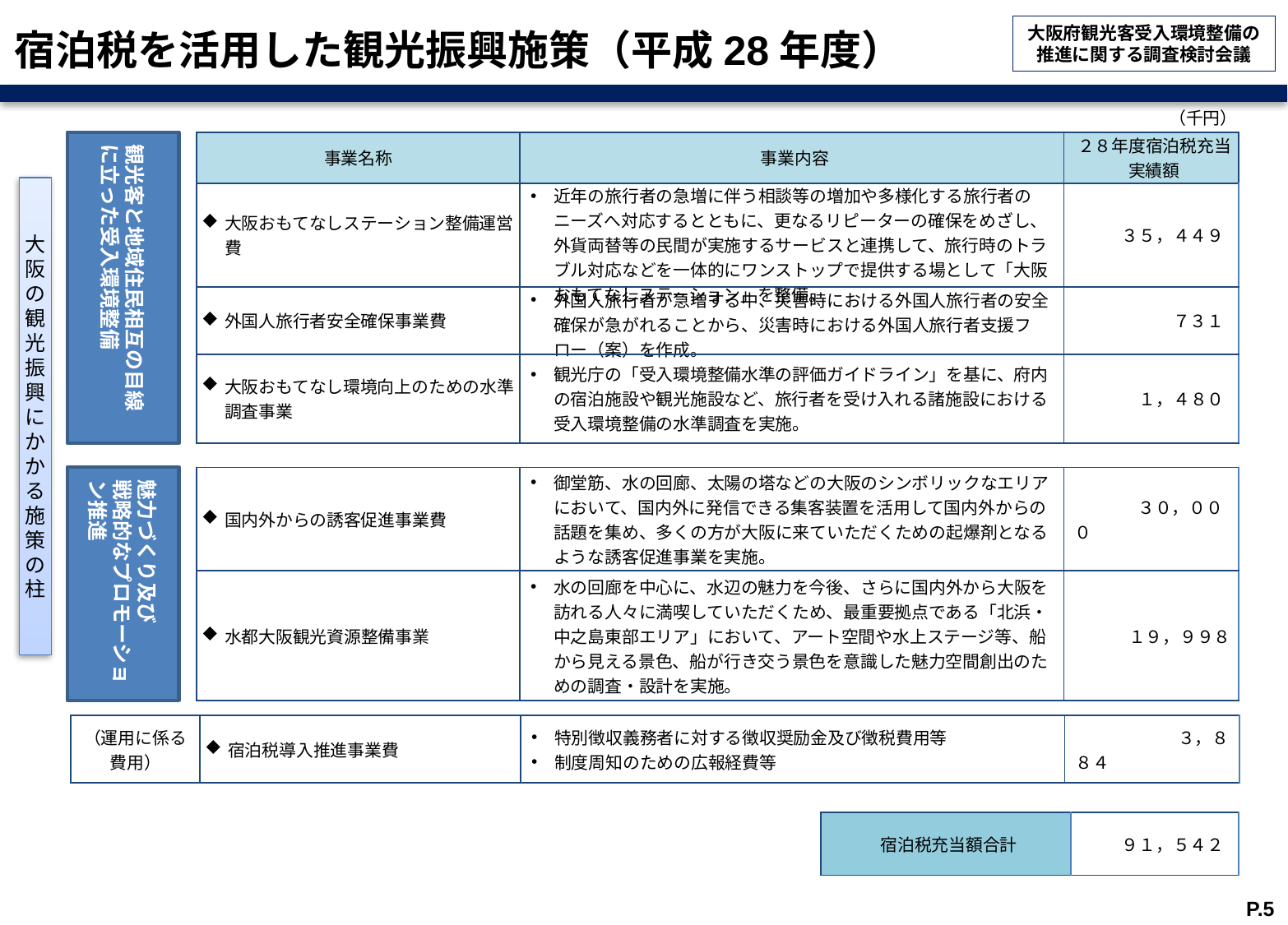

# 宿泊税を活用した観光振興施策（平成28年度）
（千円）

大阪の観光振興にかかる施策の柱

観光客と地域住民相互の目線に立った受入環境整備
| 事業名称 | 事業内容 | ２８年度宿泊税充当実績額 |
| --- | --- | --- |
| 大阪おもてなしステーション整備運営費 | 近年の旅行者の急増に伴う相談等の増加や多様化する旅行者のニーズへ対応するとともに、更なるリピーターの確保をめざし、外貨両替等の民間が実施するサービスと連携して、旅行時のトラブル対応などを一体的にワンストップで提供する場として「大阪おもてなしステーション」を整備。 | ３５，４４９ |
| 外国人旅行者安全確保事業費 | 外国人旅行者が急増する中、災害時における外国人旅行者の安全確保が急がれることから、災害時における外国人旅行者支援フロー（案）を作成。 | ７３１ |
| 大阪おもてなし環境向上のための水準調査事業 | 観光庁の「受入環境整備水準の評価ガイドライン」を基に、府内の宿泊施設や観光施設など、旅行者を受け入れる諸施設における受入環境整備の水準調査を実施。 | １，４８０ |
魅力づくり及び
戦略的なプロモーション推進
| 国内外からの誘客促進事業費 | 御堂筋、水の回廊、太陽の塔などの大阪のシンボリックなエリアにおいて、国内外に発信できる集客装置を活用して国内外からの話題を集め、多くの方が大阪に来ていただくための起爆剤となるような誘客促進事業を実施。 | ３０，０００ |
| --- | --- | --- |
| 水都大阪観光資源整備事業 | 水の回廊を中心に、水辺の魅力を今後、さらに国内外から大阪を訪れる人々に満喫していただくため、最重要拠点である「北浜・中之島東部エリア」において、アート空間や水上ステージ等、船から見える景色、船が行き交う景色を意識した魅力空間創出のための調査・設計を実施。 | １９，９９８ |
| （運用に係る 費用） | 宿泊税導入推進事業費 | 特別徴収義務者に対する徴収奨励金及び徴税費用等 制度周知のための広報経費等 | ３，８８４ |
| --- | --- | --- | --- |
| 宿泊税充当額合計 | ９１，５４２ |
| --- | --- |
P.5